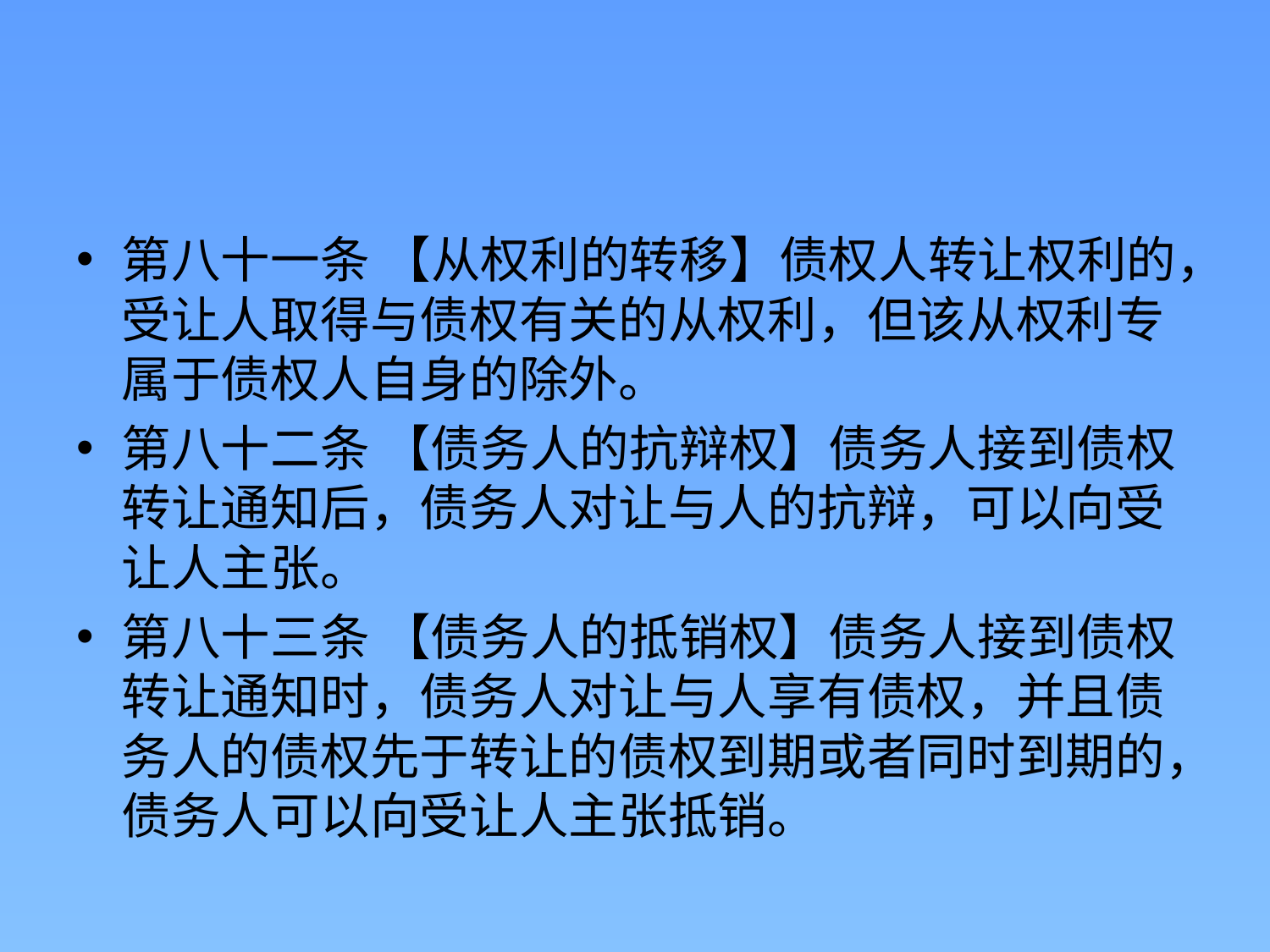

#
第八十一条 【从权利的转移】债权人转让权利的，受让人取得与债权有关的从权利，但该从权利专属于债权人自身的除外。
第八十二条 【债务人的抗辩权】债务人接到债权转让通知后，债务人对让与人的抗辩，可以向受让人主张。
第八十三条 【债务人的抵销权】债务人接到债权转让通知时，债务人对让与人享有债权，并且债务人的债权先于转让的债权到期或者同时到期的，债务人可以向受让人主张抵销。